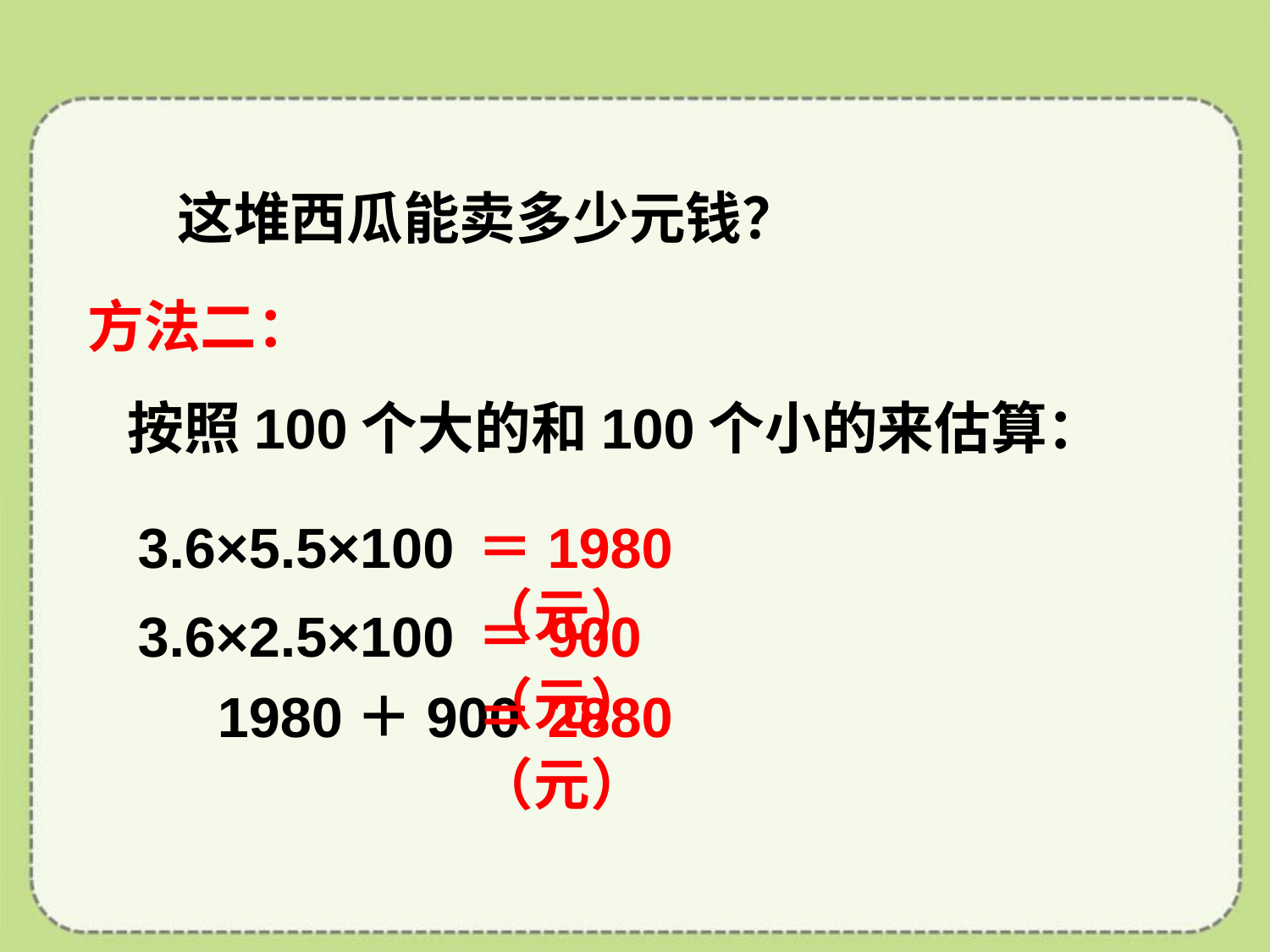

这堆西瓜能卖多少元钱？
方法二：
按照100个大的和100个小的来估算：
3.6×5.5×100
＝1980（元）
3.6×2.5×100
＝900（元）
1980＋900
＝2880（元）